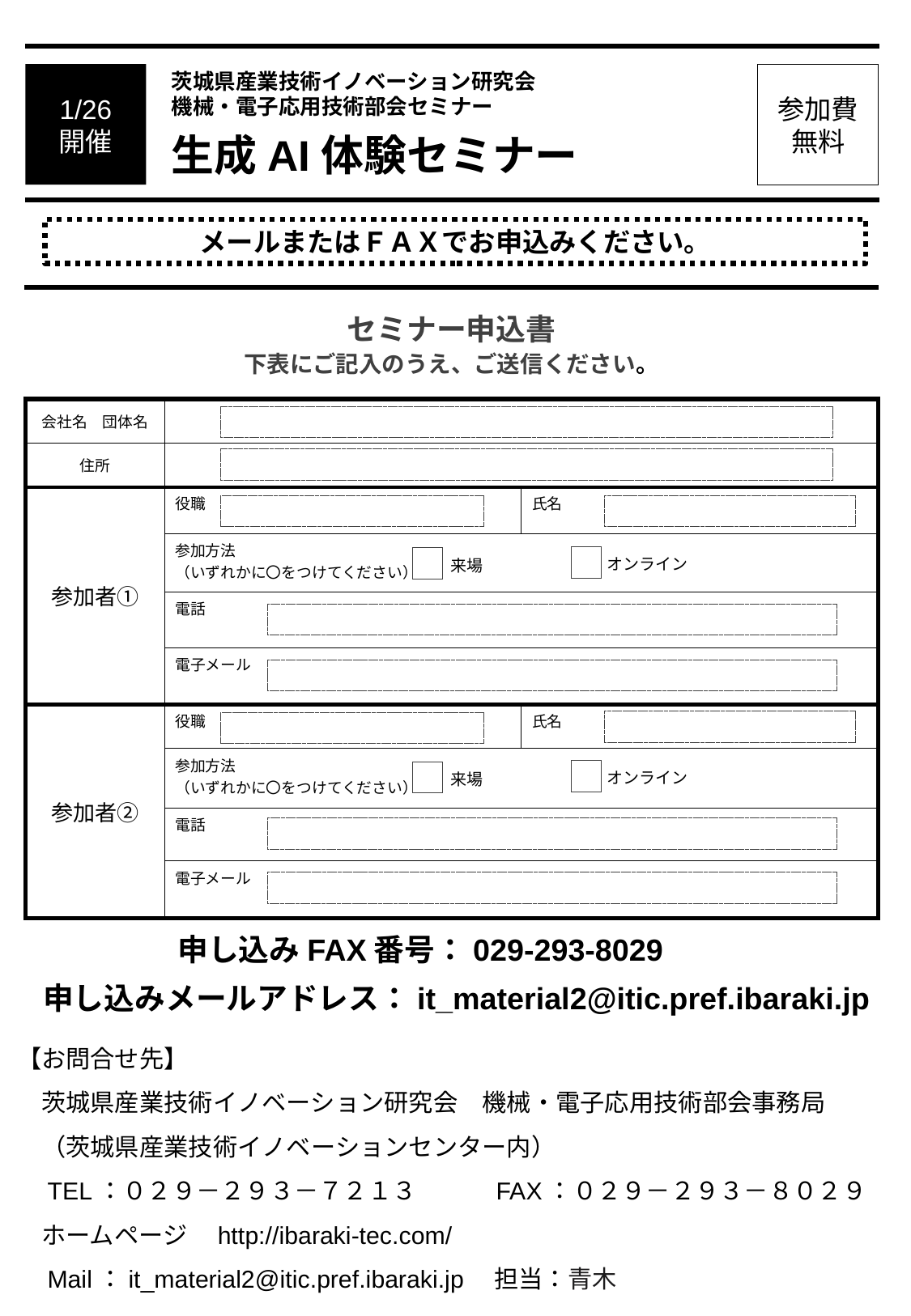

1/26
開催
参加費
無料
茨城県産業技術イノベーション研究会　機械・電子応用技術部会セミナー
生成AI体験セミナー
メールまたはＦＡＸでお申込みください。
セミナー申込書
下表にご記入のうえ、ご送信ください。
| 会社名　団体名 |  |  |
| --- | --- | --- |
| 住所 |  |  |
| 参加者① | 役職 | 氏名 |
|  | 参加方法 （いずれかに〇をつけてください） |  |
|  | 電話 |  |
|  | 電子メール |  |
| 参加者② | 役職 | 氏名 |
|  | 参加方法 （いずれかに〇をつけてください） |  |
|  | 電話 |  |
|  | 電子メール |  |

オンライン
来場

オンライン
来場

申し込みFAX番号：029-293-8029
申し込みメールアドレス：it_material2@itic.pref.ibaraki.jp
【お問合せ先】
　茨城県産業技術イノベーション研究会　機械・電子応用技術部会事務局
　（茨城県産業技術イノベーションセンター内）
　TEL：０２９－２９３－７２１３　　　FAX：０２９－２９３－８０２９
　ホームページ　http://ibaraki-tec.com/
　Mail：it_material2@itic.pref.ibaraki.jp　担当：青木